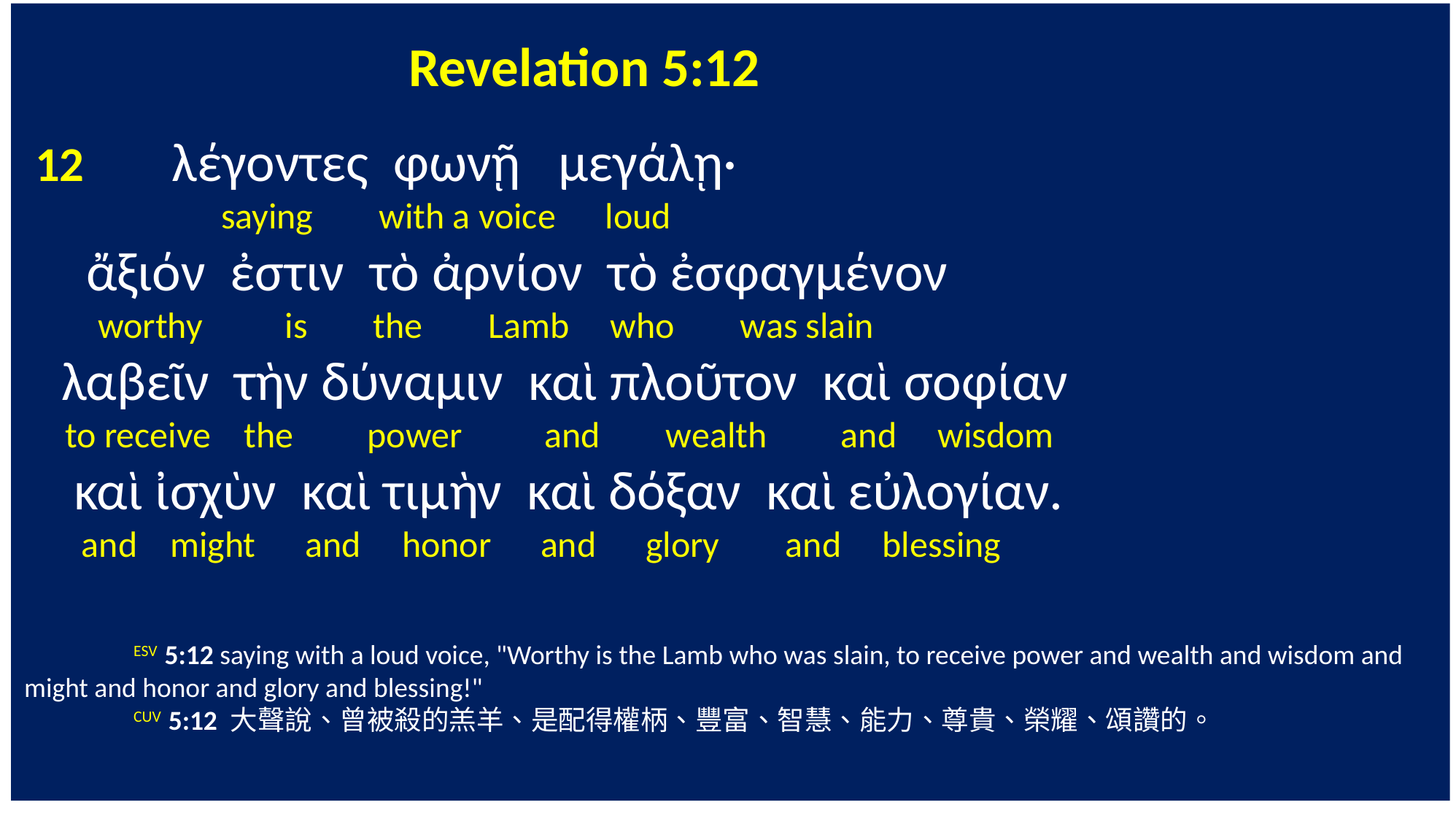

Revelation 5:12

 12        λέγοντες  φωνῇ   μεγάλῃ·
                        saying        with a voice      loud
     ἄξιόν  ἐστιν  τὸ ἀρνίον  τὸ ἐσφαγμένον
         worthy          is        the        Lamb     who        was slain
   λαβεῖν  τὴν δύναμιν  καὶ πλοῦτον  καὶ σοφίαν
     to receive    the         power          and        wealth         and     wisdom
    καὶ ἰσχὺν  καὶ τιμὴν  καὶ δόξαν  καὶ εὐλογίαν.
       and    might      and     honor      and      glory        and     blessing

	ESV  5:12 saying with a loud voice, "Worthy is the Lamb who was slain, to receive power and wealth and wisdom and might and honor and glory and blessing!"
	CUV  5:12 大聲說、曾被殺的羔羊、是配得權柄、豐富、智慧、能力、尊貴、榮耀、頌讚的。